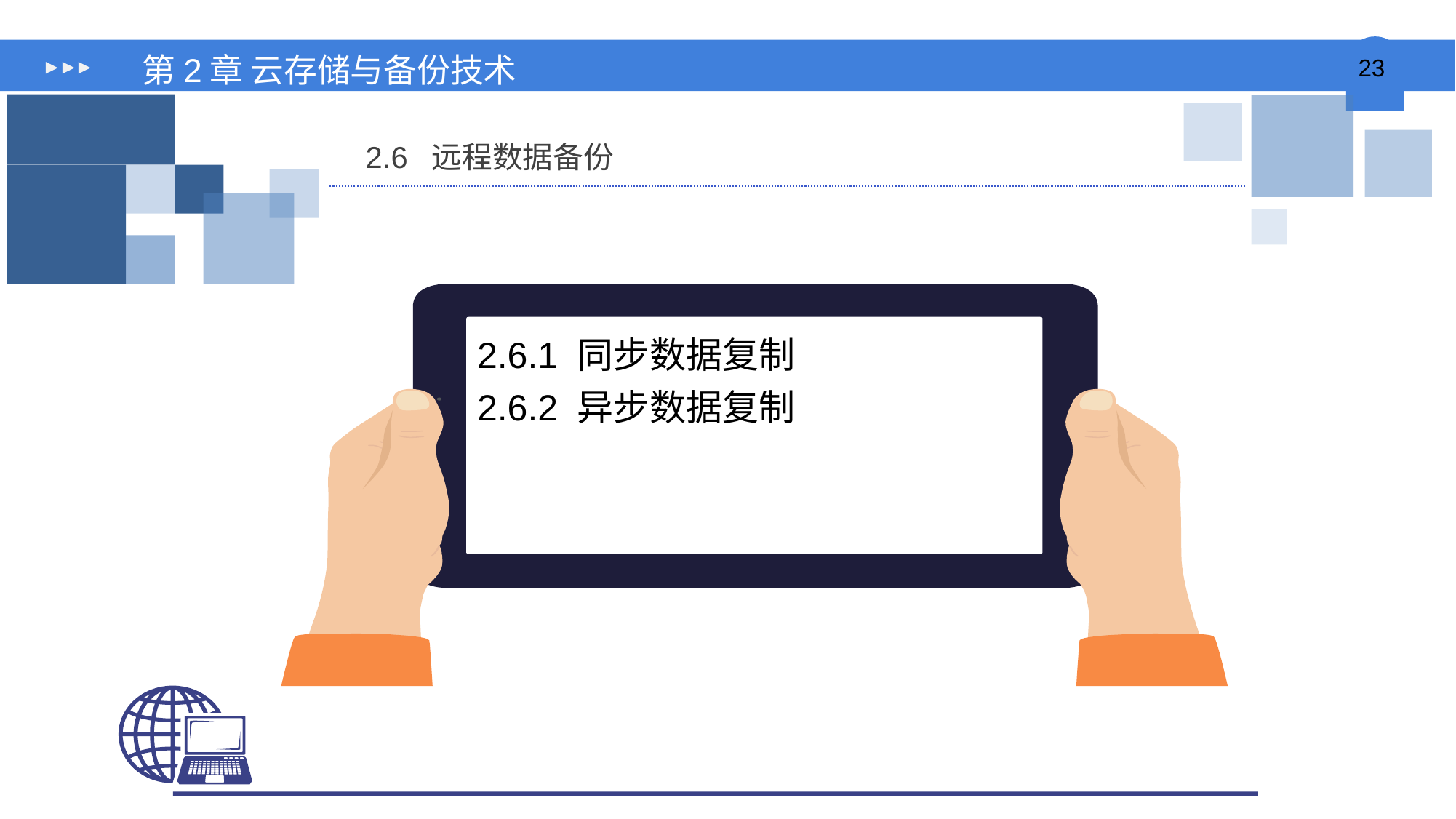

# 第2章 云存储与备份技术
2.6  远程数据备份

2.6.1 同步数据复制
2.6.2 异步数据复制